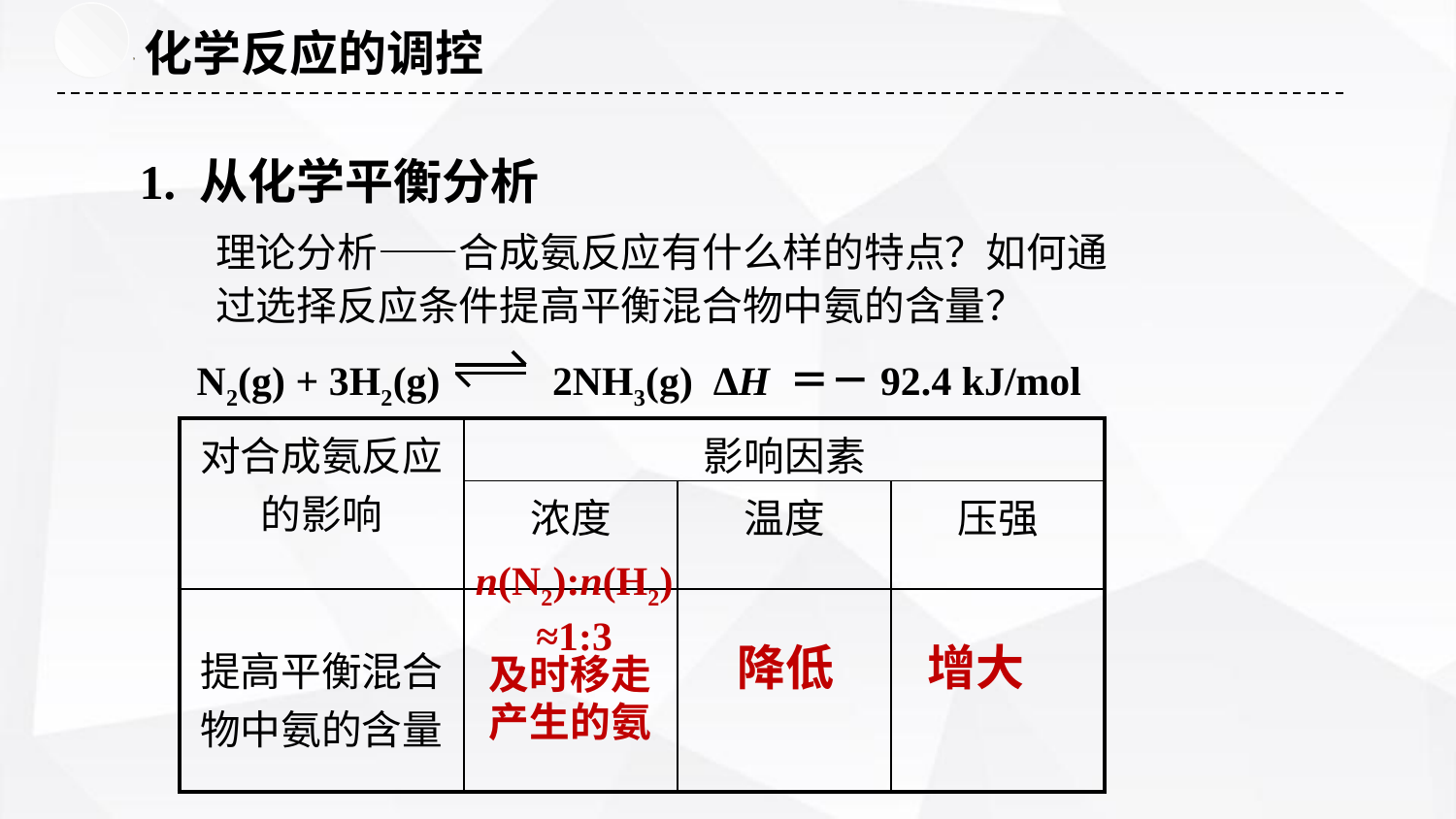

化学反应的调控
 1. 从化学平衡分析
理论分析——合成氨反应有什么样的特点？如何通过选择反应条件提高平衡混合物中氨的含量？
N2(g) + 3H2(g)           2NH3(g)  ∆H ＝－92.4 kJ/mol
| 对合成氨反应的影响 | 影响因素 |  |  |
| --- | --- | --- | --- |
|  | 浓度 | 温度 | 压强 |
| 提高平衡混合物中氨的含量 |  |  |  |
n(N2):n(H2)
≈1:3
降低
增大
及时移走产生的氨